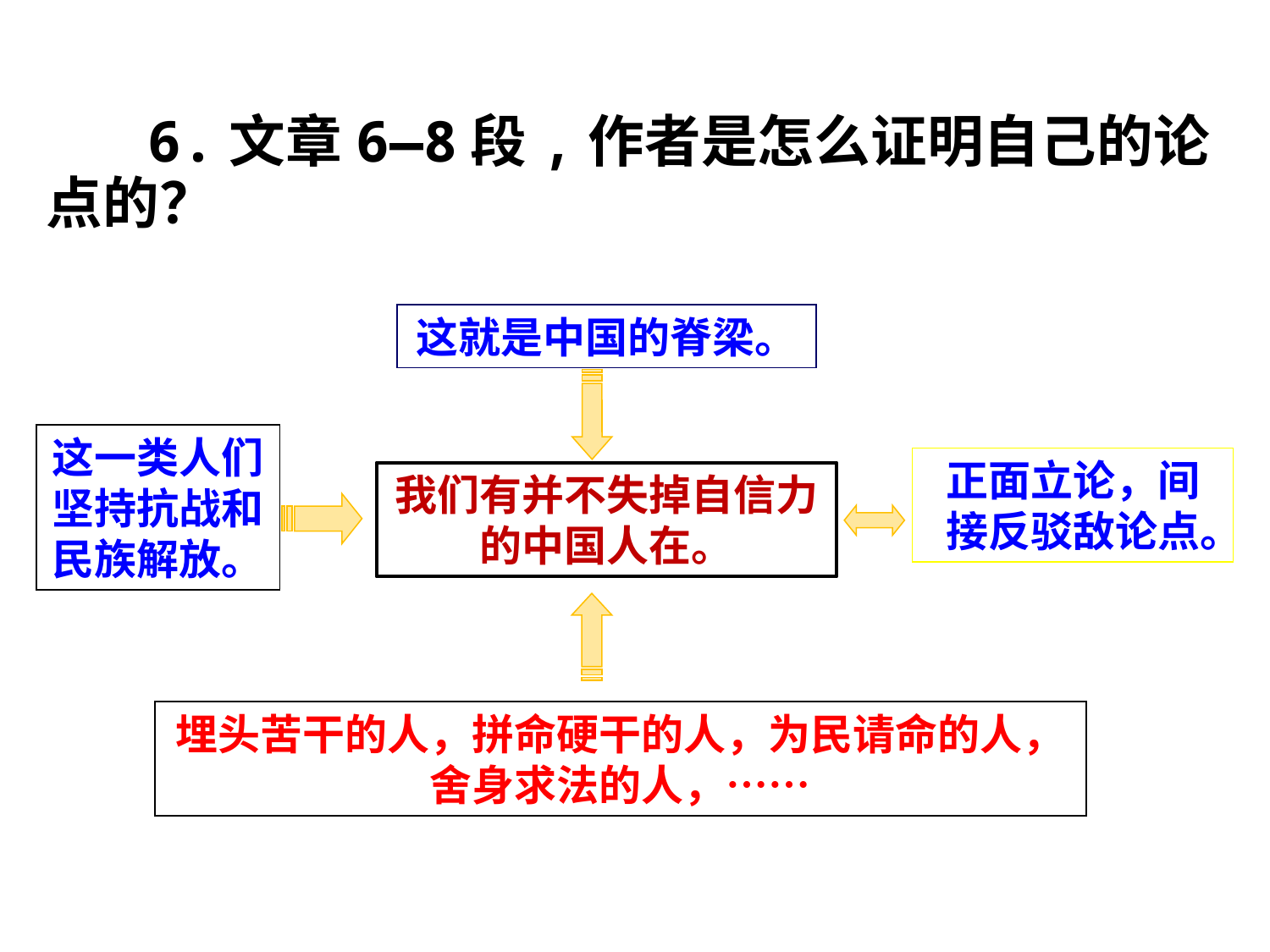

6.文章6—8段,作者是怎么证明自己的论点的？
这就是中国的脊梁。

这一类人们坚持抗战和民族解放。
正面立论，间接反驳敌论点。
我们有并不失掉自信力的中国人在。

埋头苦干的人，拼命硬干的人，为民请命的人，舍身求法的人，……